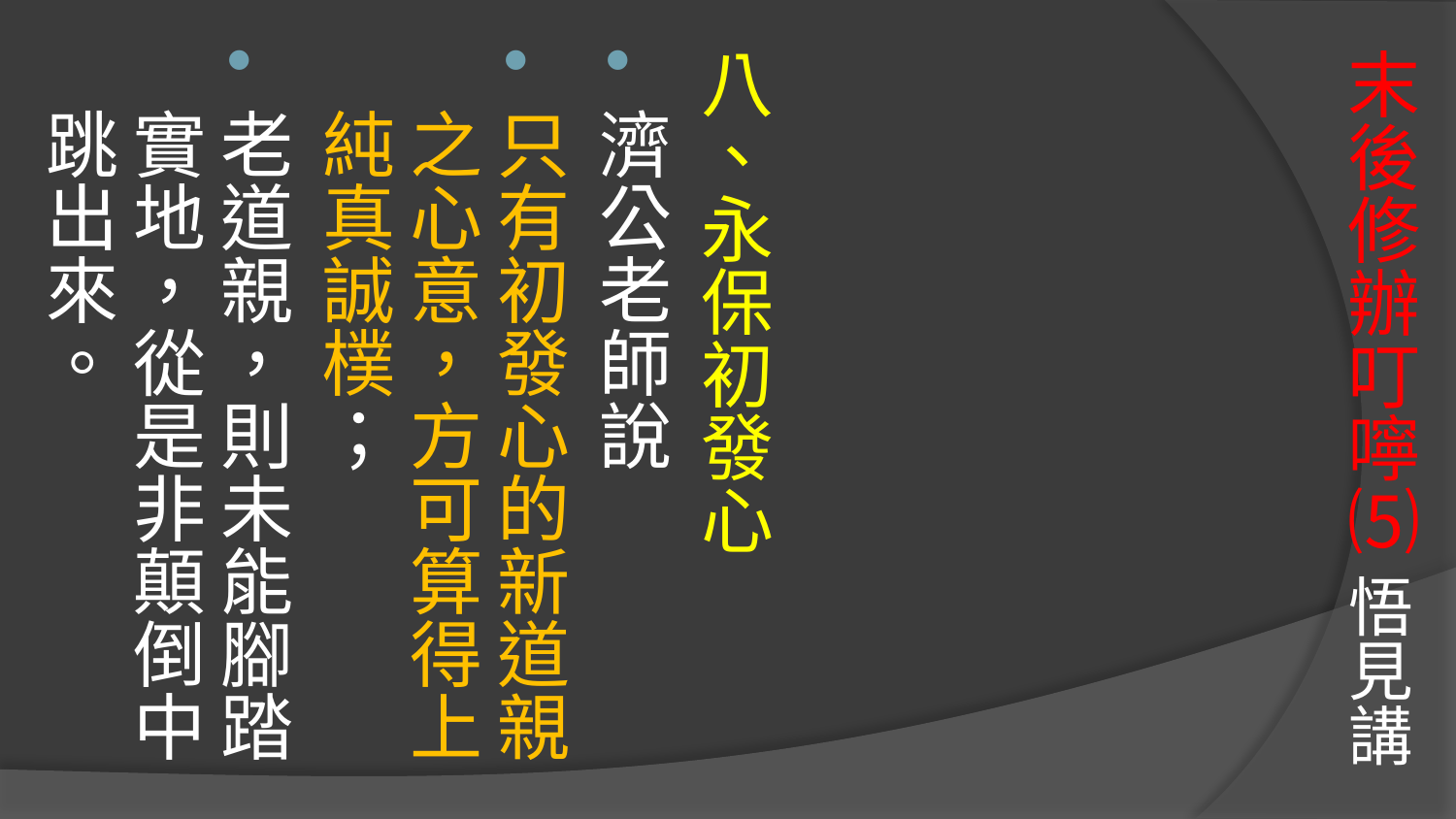

# 末後修辦叮嚀⑸ 悟見講
八、永保初發心
濟公老師說
只有初發心的新道親之心意，方可算得上純真誠樸；
老道親，則未能腳踏實地，從是非顛倒中跳出來。